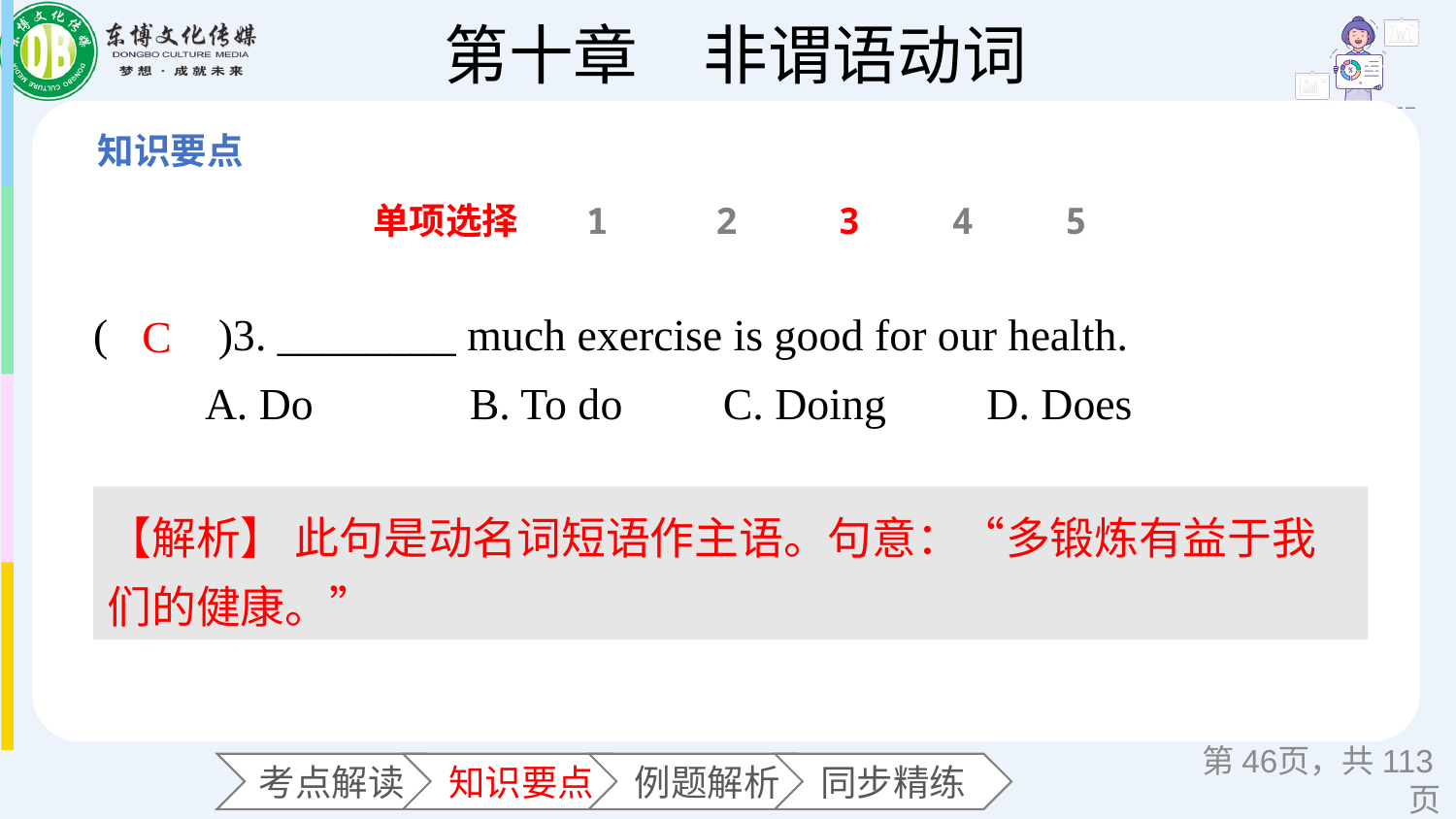

单项选择
1
2
3
4
5
(　　)3. ________ much exercise is good for our health.
          A. Do              B. To do         C. Doing         D. Does
C
【解析】 此句是动名词短语作主语。句意：“多锻炼有益于我们的健康。”
第46页，共113页